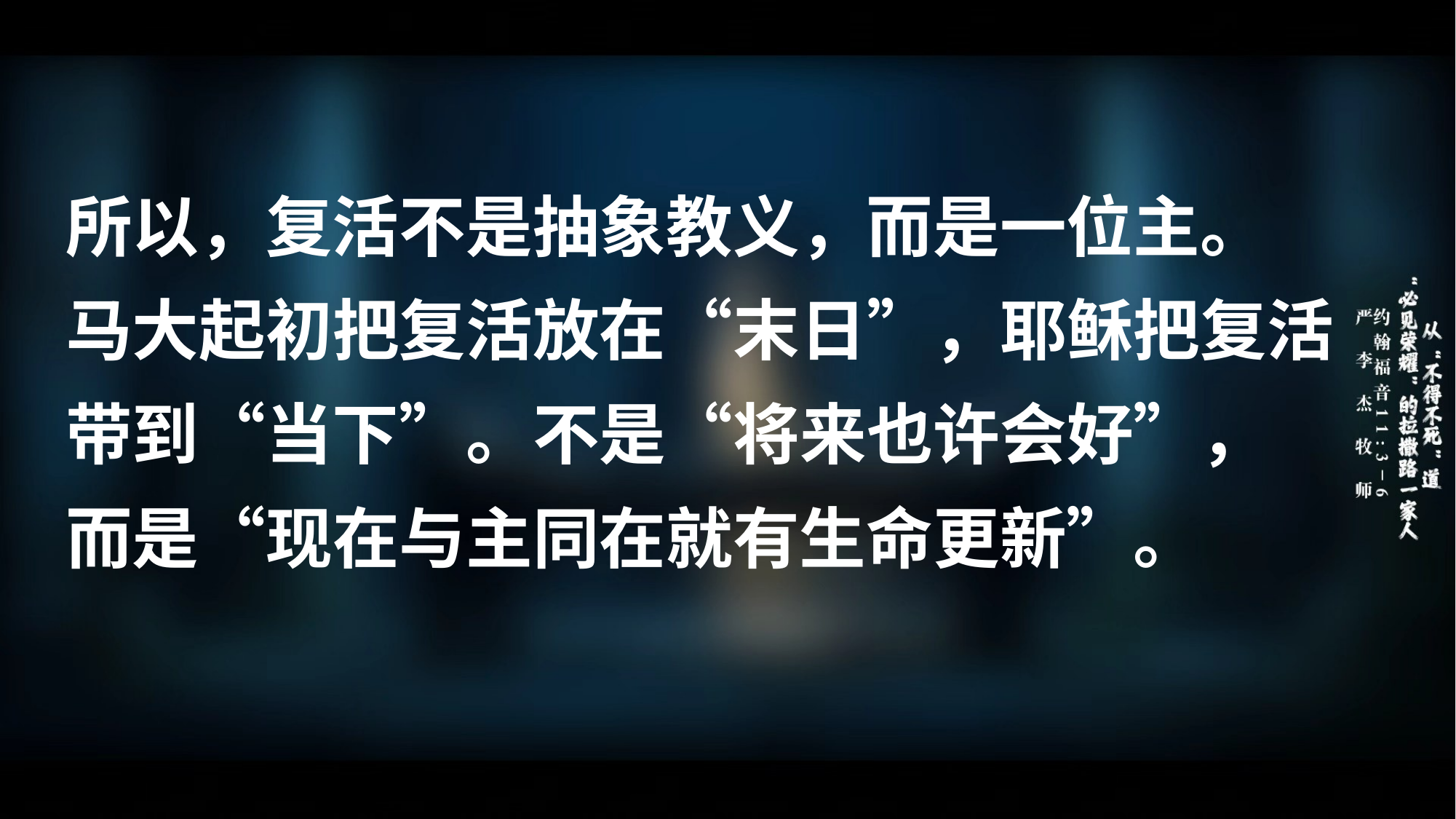

所以，复活不是抽象教义，而是一位主。
马大起初把复活放在“末日”，耶稣把复活带到“当下”。不是“将来也许会好”，
而是“现在与主同在就有生命更新”。